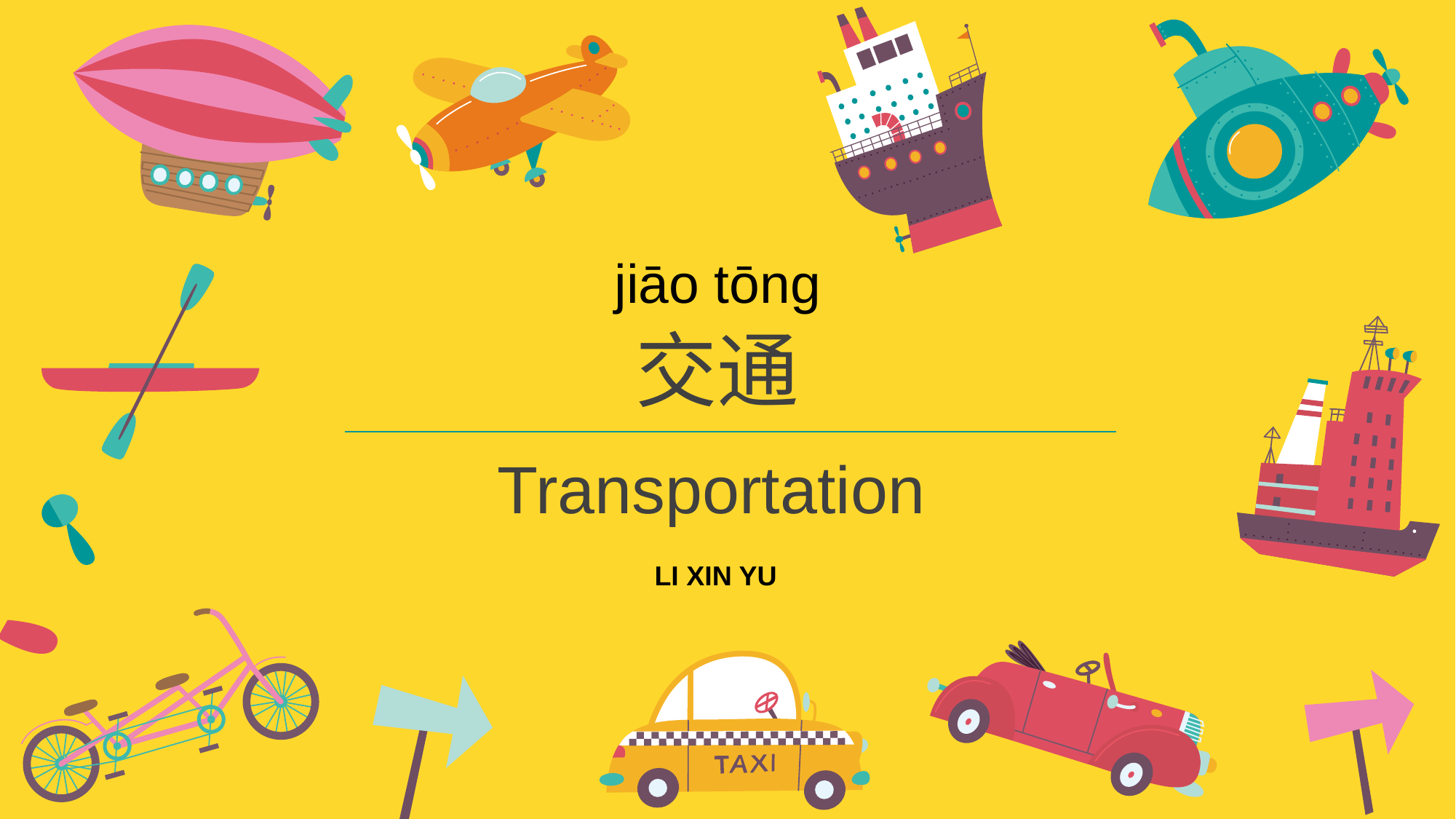

jiāo tōng

交通

      Transportation

  LI XIN YU